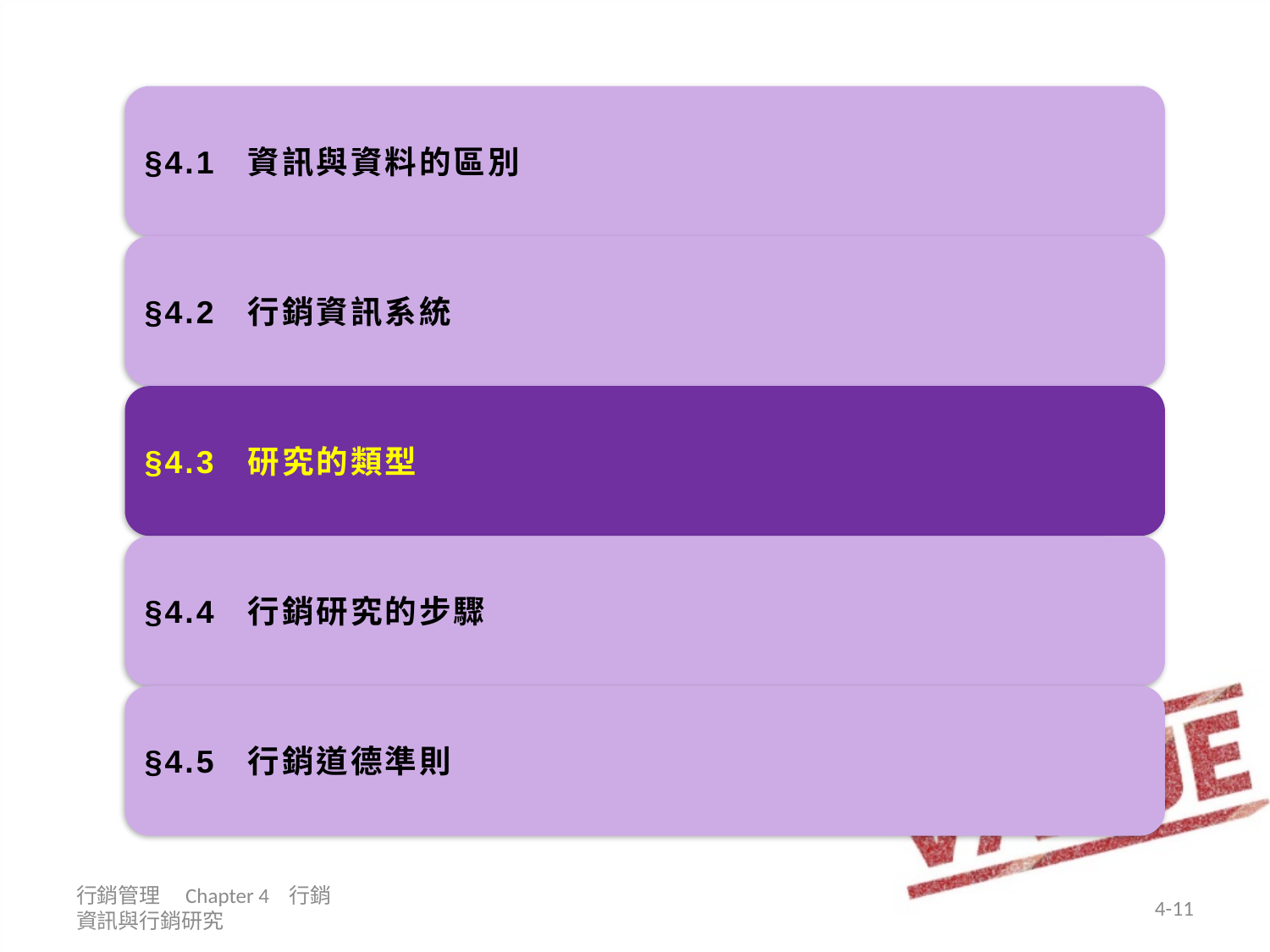

§4.1  資訊與資料的區別
§4.2  行銷資訊系統
§4.3  研究的類型
§4.4  行銷研究的步驟
§4.5  行銷道德準則
行銷管理   Chapter 4   行銷資訊與行銷研究
4-11